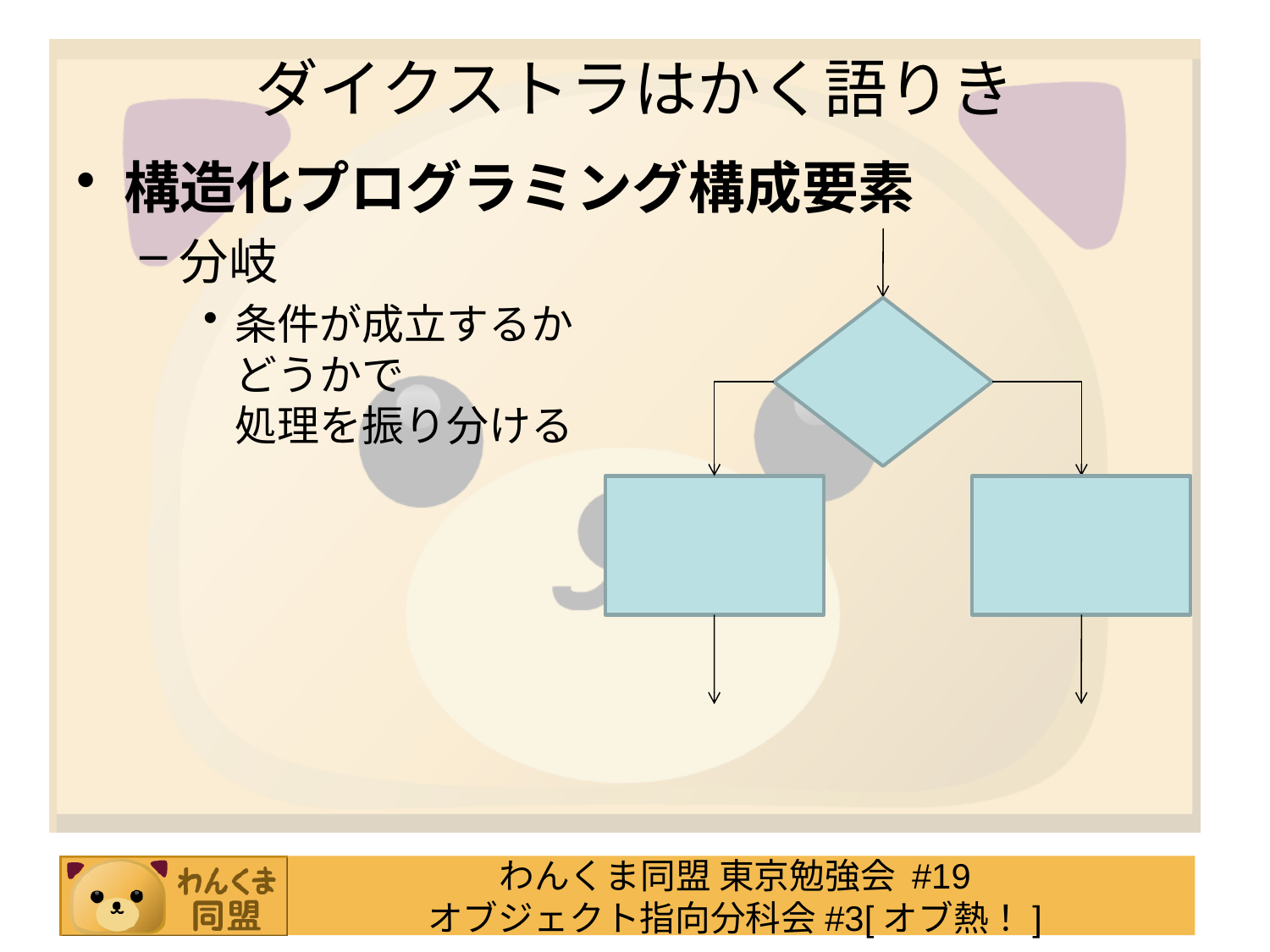

# ダイクストラはかく語りき
構造化プログラミング構成要素
分岐
条件が成立するか
どうかで
処理を振り分ける